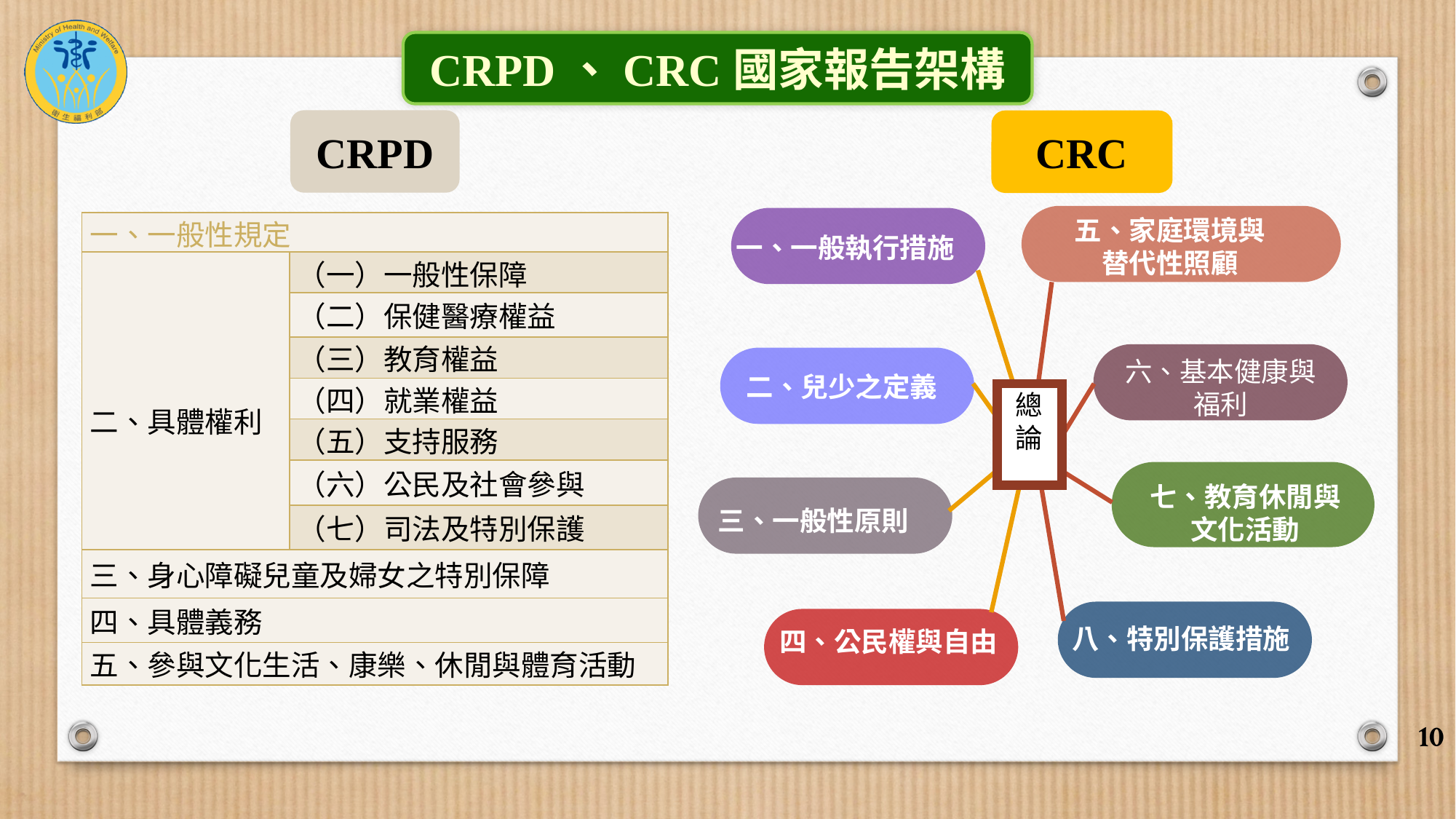

CRPD、CRC國家報告架構
CRPD
CRC

五、家庭環境與
替代性照顧
一、一般執行措施
六、基本健康與
福利
二、兒少之定義
總論
七、教育休閒與
文化活動
三、一般性原則
八、特別保護措施
四、公民權與自由
| 一、一般性規定 |  |
| --- | --- |
| 二、具體權利 | （一）一般性保障 |
|  | （二）保健醫療權益 |
|  | （三）教育權益 |
|  | （四）就業權益 |
|  | （五）支持服務 |
|  | （六）公民及社會參與 |
|  | （七）司法及特別保護 |
| 三、身心障礙兒童及婦女之特別保障 |  |
| 四、具體義務 |  |
| 五、參與文化生活、康樂、休閒與體育活動 |  |
10